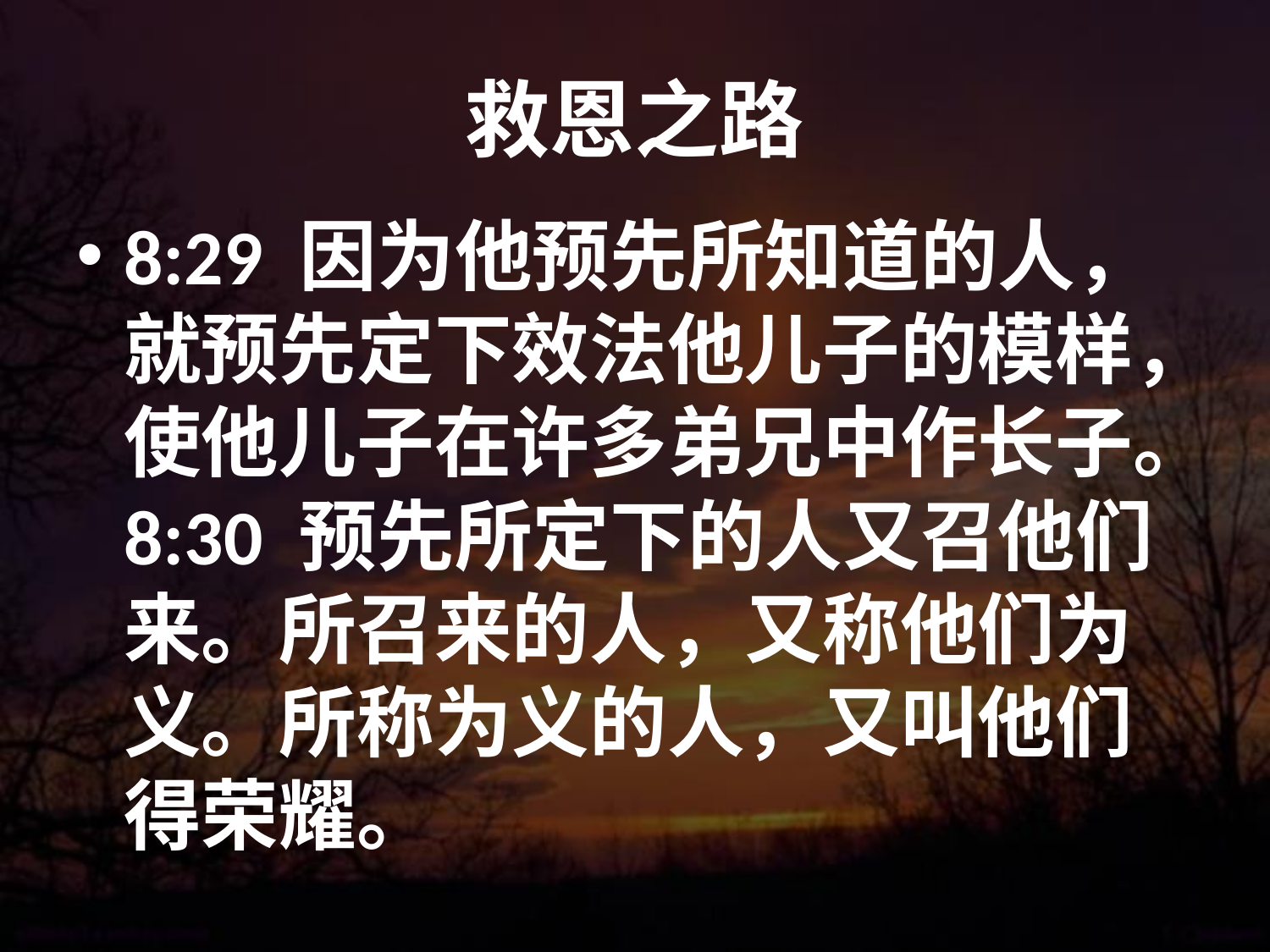

# 救恩之路
8:29 因为他预先所知道的人，就预先定下效法他儿子的模样，使他儿子在许多弟兄中作长子。8:30 预先所定下的人又召他们来。所召来的人，又称他们为义。所称为义的人，又叫他们得荣耀。